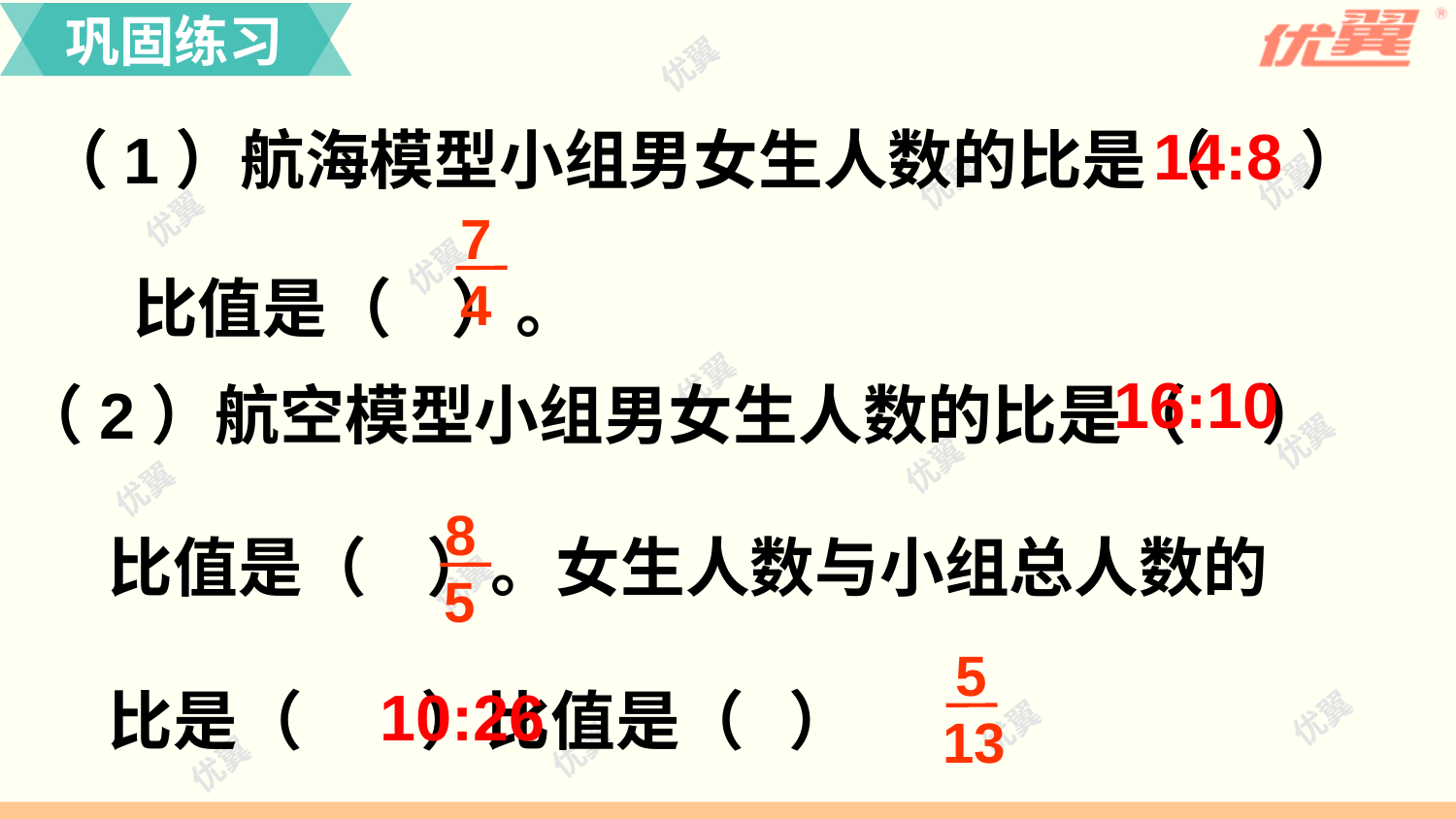

巩固练习

14:8
（1）航海模型小组男女生人数的比是（      ）
     比值是（    ）。
7
4
（2）航空模型小组男女生人数的比是（     ）
     比值是（    ）。女生人数与小组总人数的
     比是（        ）比值是（   ）
16:10
8
5
5
13
10:26